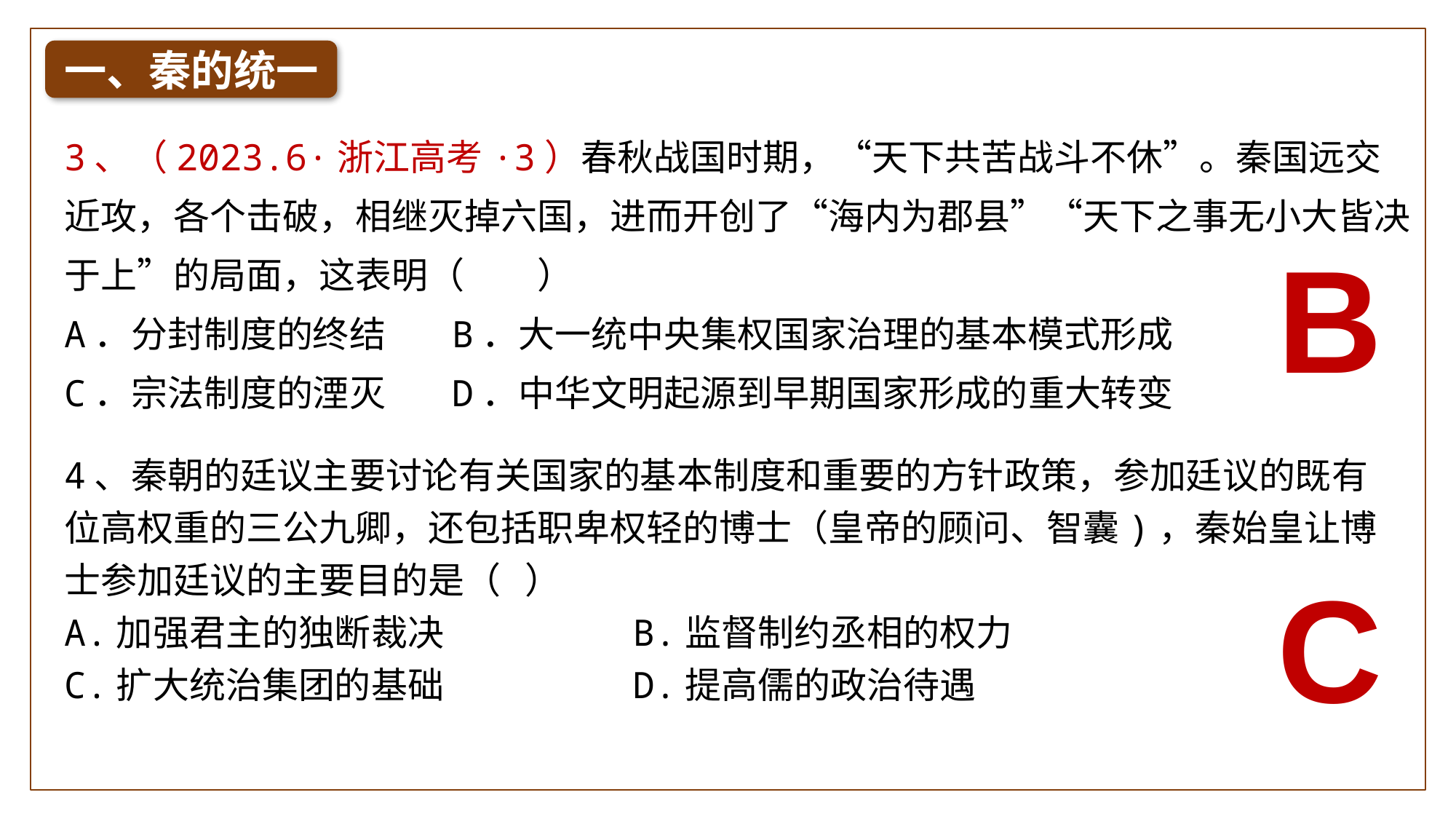

一、秦的统一
3、（2023.6·浙江高考·3）春秋战国时期，“天下共苦战斗不休”。秦国远交近攻，各个击破，相继灭掉六国，进而开创了“海内为郡县”“天下之事无小大皆决于上”的局面，这表明（　　）
A．分封制度的终结       B．大一统中央集权国家治理的基本模式形成
C．宗法制度的湮灭       D．中华文明起源到早期国家形成的重大转变
B
4、秦朝的廷议主要讨论有关国家的基本制度和重要的方针政策，参加廷议的既有位高权重的三公九卿，还包括职卑权轻的博士（皇帝的顾问、智囊)，秦始皇让博士参加廷议的主要目的是（   ）
A.加强君主的独断裁决                      B.监督制约丞相的权力
C.扩大统治集团的基础                      D.提高儒的政治待遇
C